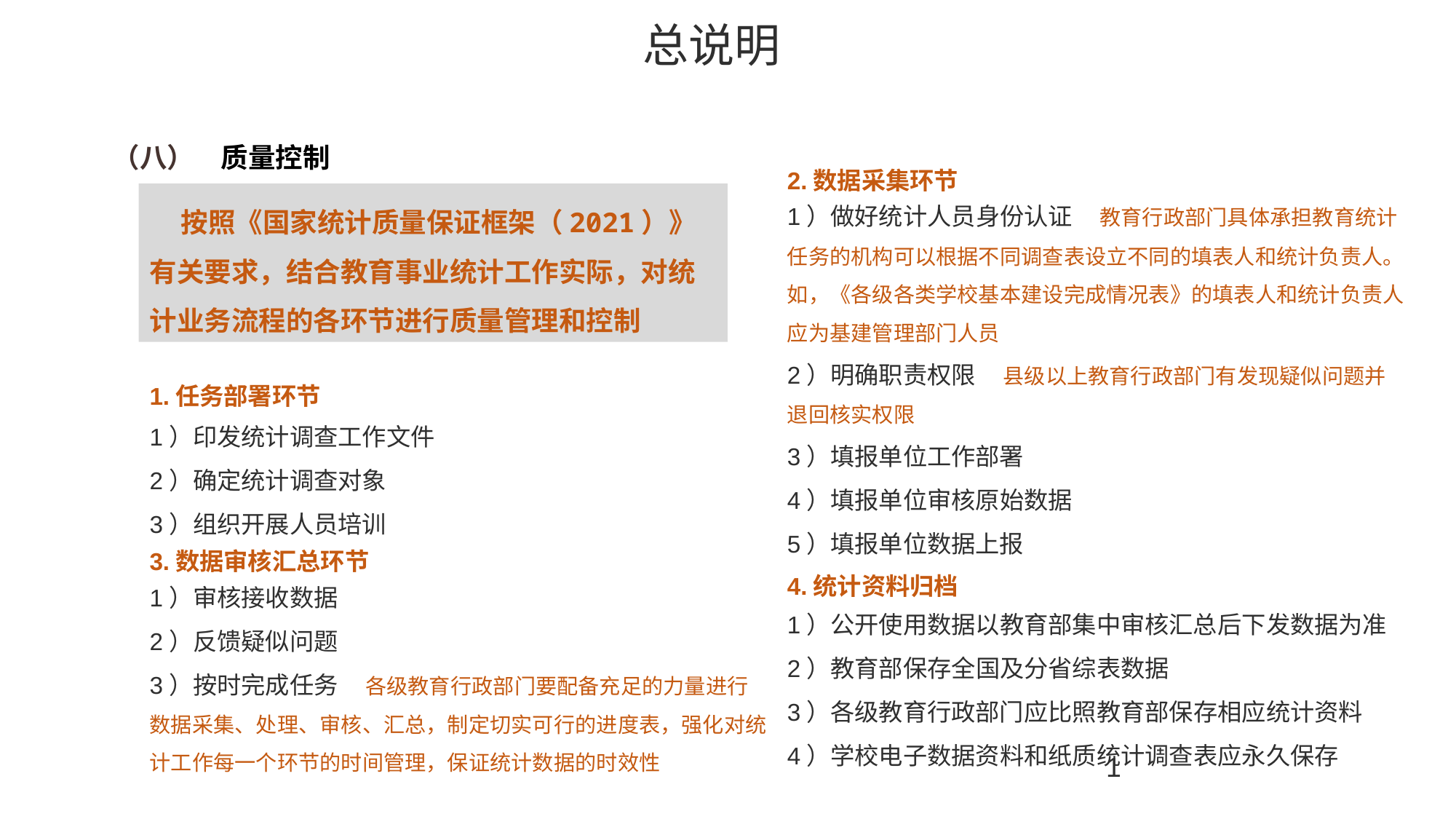

# 总说明
（八）
质量控制
2.数据采集环节
1）做好统计人员身份认证     教育行政部门具体承担教育统计任务的机构可以根据不同调查表设立不同的填表人和统计负责人。如，《各级各类学校基本建设完成情况表》的填表人和统计负责人应为基建管理部门人员
2）明确职责权限     县级以上教育行政部门有发现疑似问题并退回核实权限
3）填报单位工作部署
4）填报单位审核原始数据
5）填报单位数据上报
    按照《国家统计质量保证框架（2021）》有关要求，结合教育事业统计工作实际，对统计业务流程的各环节进行质量管理和控制
1.任务部署环节
1）印发统计调查工作文件
2）确定统计调查对象
3）组织开展人员培训
3.数据审核汇总环节
1）审核接收数据
2）反馈疑似问题
3）按时完成任务     各级教育行政部门要配备充足的力量进行数据采集、处理、审核、汇总，制定切实可行的进度表，强化对统计工作每一个环节的时间管理，保证统计数据的时效性
4.统计资料归档
1）公开使用数据以教育部集中审核汇总后下发数据为准
2）教育部保存全国及分省综表数据
3）各级教育行政部门应比照教育部保存相应统计资料
4）学校电子数据资料和纸质统计调查表应永久保存
1